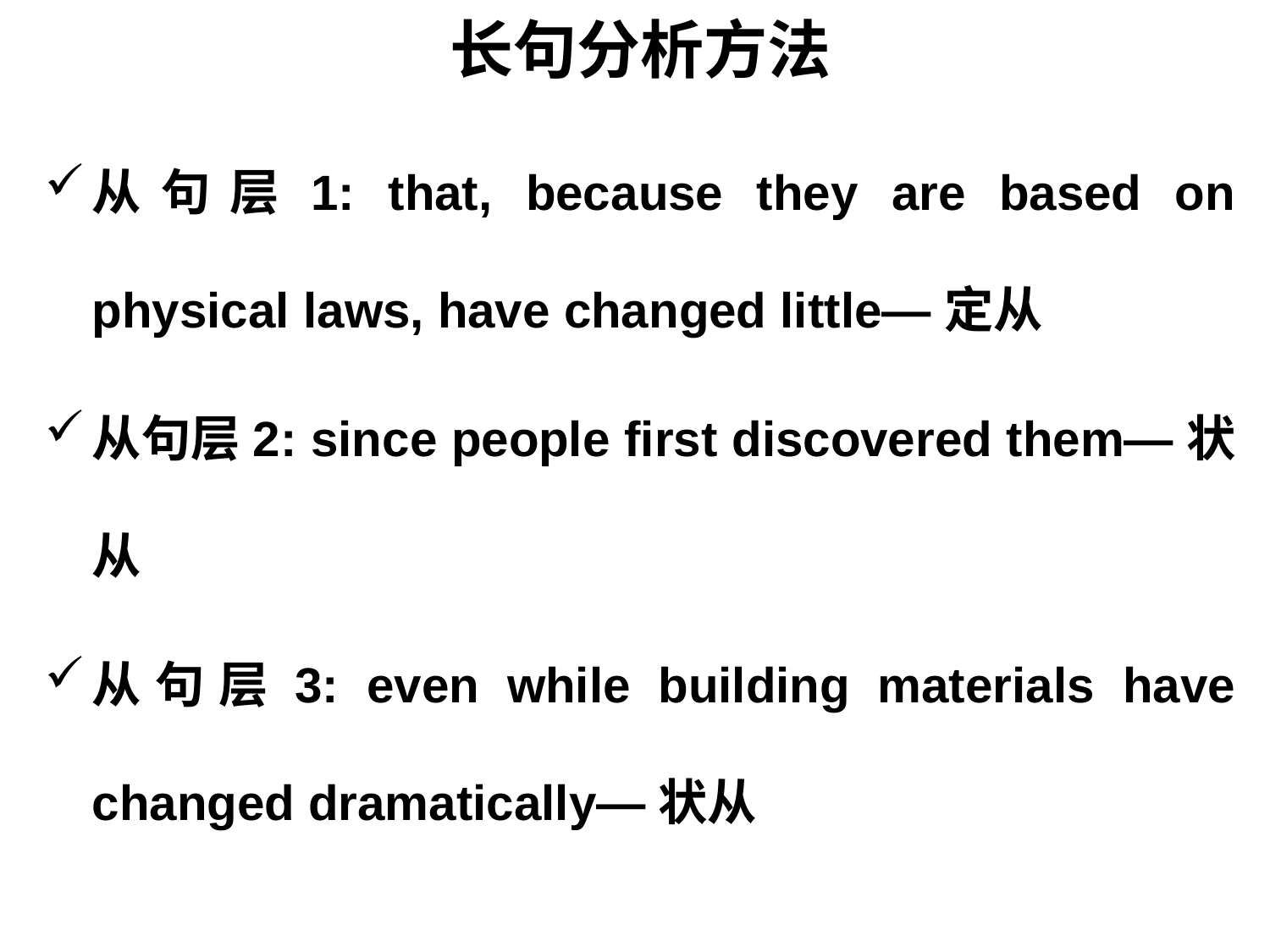

长句分析方法
从句层1: that, because they are based on physical laws, have changed little—定从
从句层2: since people first discovered them—状从
从句层3: even while building materials have changed dramatically—状从